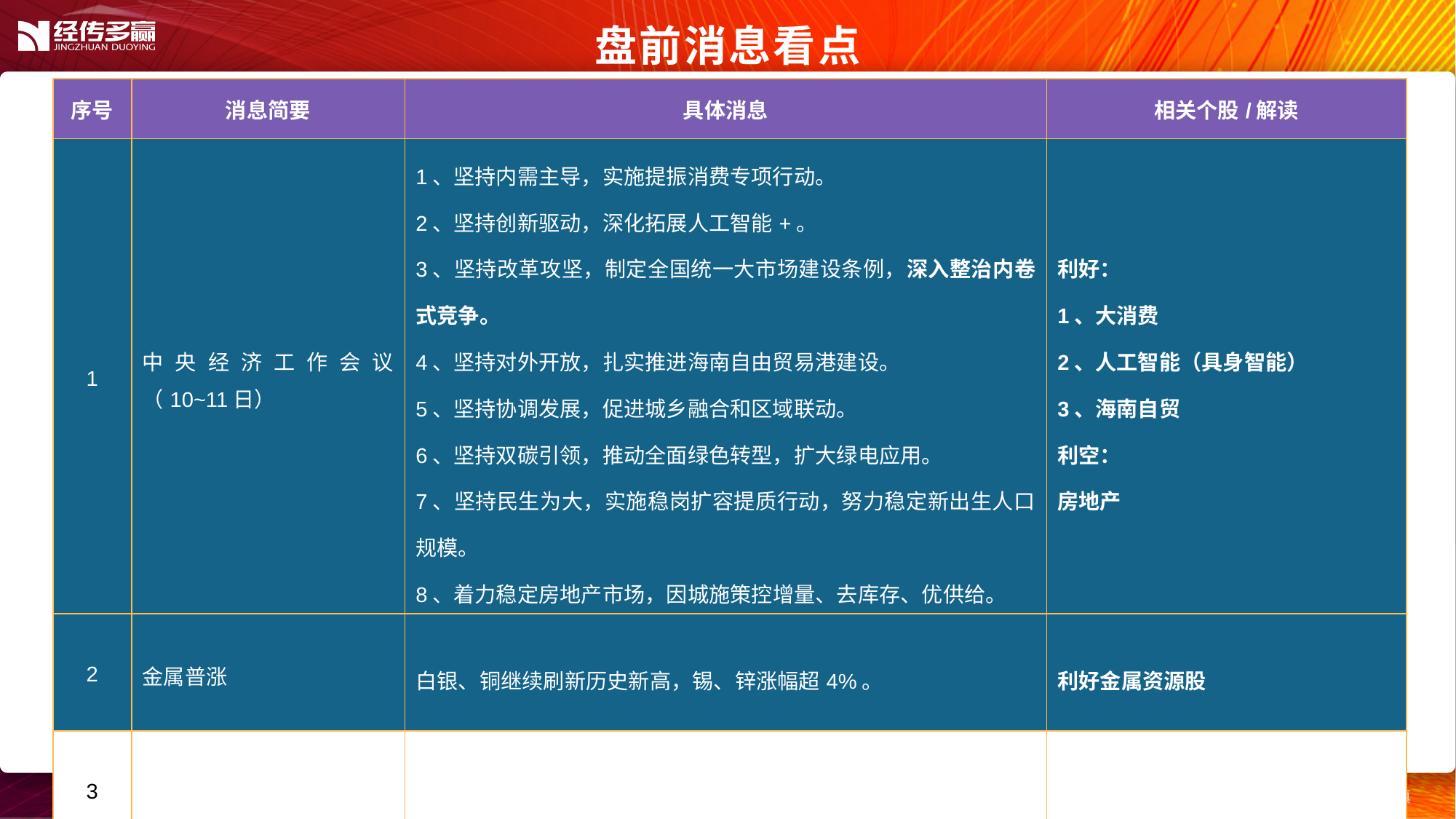

盘前消息看点
| 序号 | 消息简要 | 具体消息 | 相关个股/解读 |
| --- | --- | --- | --- |
| 1 | 中央经济工作会议（10~11日） | 1、坚持内需主导，实施提振消费专项行动。 2、坚持创新驱动，深化拓展人工智能+。 3、坚持改革攻坚，制定全国统一大市场建设条例，深入整治内卷式竞争。 4、坚持对外开放，扎实推进海南自由贸易港建设。 5、坚持协调发展，促进城乡融合和区域联动。 6、坚持双碳引领，推动全面绿色转型，扩大绿电应用。 7、坚持民生为大，实施稳岗扩容提质行动，努力稳定新出生人口规模。 8、着力稳定房地产市场，因城施策控增量、去库存、优供给。 | 利好： 1、大消费 2、人工智能（具身智能） 3、海南自贸 利空： 房地产 |
| 2 | 金属普涨 | 白银、铜继续刷新历史新高，锡、锌涨幅超4%。 | 利好金属资源股 |
| 3 |  |  |  |
| 4 |  |  |  |
| 5 |  |  |  |